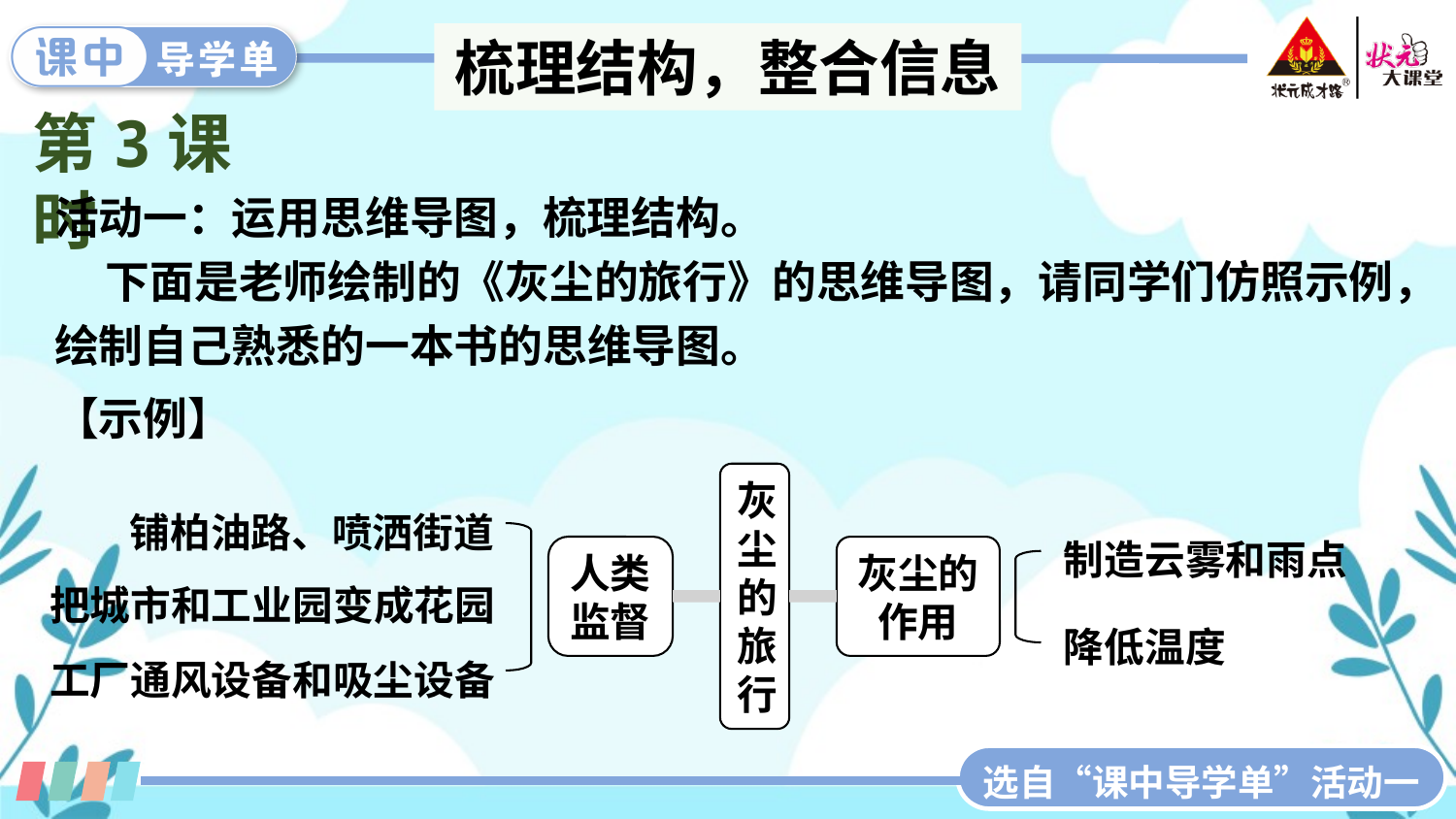

梳理结构，整合信息
第3课时
活动一：运用思维导图，梳理结构。
    下面是老师绘制的《灰尘的旅行》的思维导图，请同学们仿照示例，绘制自己熟悉的一本书的思维导图。
【示例】
灰尘的旅行
铺柏油路、喷洒街道
制造云雾和雨点

人类监督
灰尘的作用

把城市和工业园变成花园
降低温度
工厂通风设备和吸尘设备
选自“课中导学单”活动一